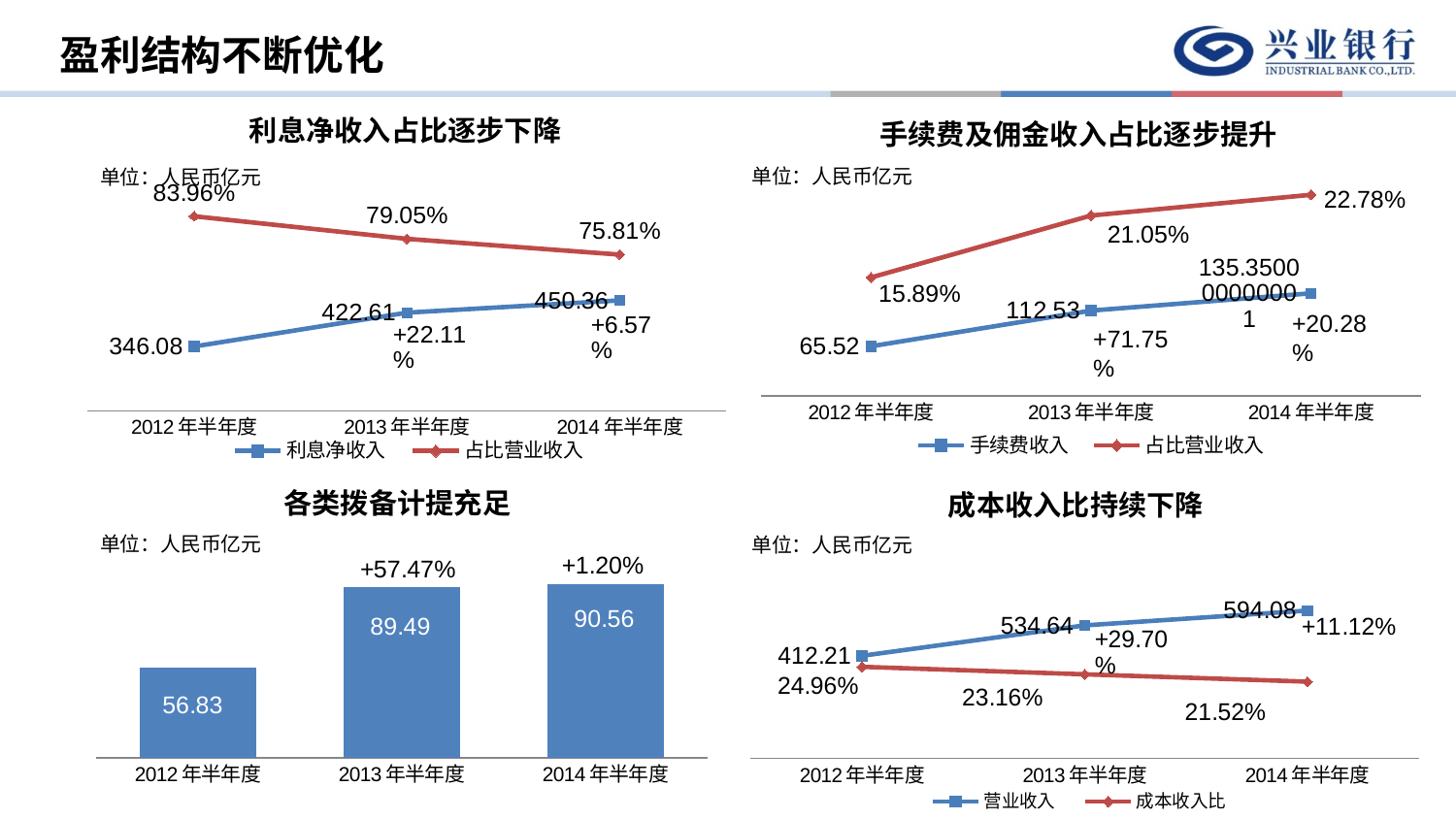

盈利结构不断优化
利息净收入占比逐步下降
手续费及佣金收入占比逐步提升

### Chart

| Category | 手续费收入 | 占比营业收入 |
|---|---|---|
| 2012年半年度 | 65.52 | 0.15890000000000146 |
| 2013年半年度 | 112.53 | 0.21050000000000021 |
| 2014年半年度 | 135.35000000000105 | 0.2278 |
 单位：人民币亿元
单位：人民币亿元

### Chart

| Category | 利息净收入 | 占比营业收入 |
|---|---|---|
| 2012年半年度 | 346.08 | 0.8396000000000005 |
| 2013年半年度 | 422.61 | 0.7905 |
| 2014年半年度 | 450.36 | 0.7581000000000004 |
+20.28%
+71.75%
各类拨备计提充足
 成本收入比持续下降

### Chart

| Category | 营业收入 | 成本收入比 |
|---|---|---|
| 2012年半年度 | 412.21 | 0.24960000000000004 |
| 2013年半年度 | 534.64 | 0.2316 |
| 2014年半年度 | 594.08 | 0.2152000000000001 |

### Chart

| Category | 拨备前利润  |
|---|---|
| 2012年半年度 | 56.83 |
| 2013年半年度 | 89.49000000000002 |
| 2014年半年度 | 90.56 |
单位：人民币亿元
 单位：人民币亿元